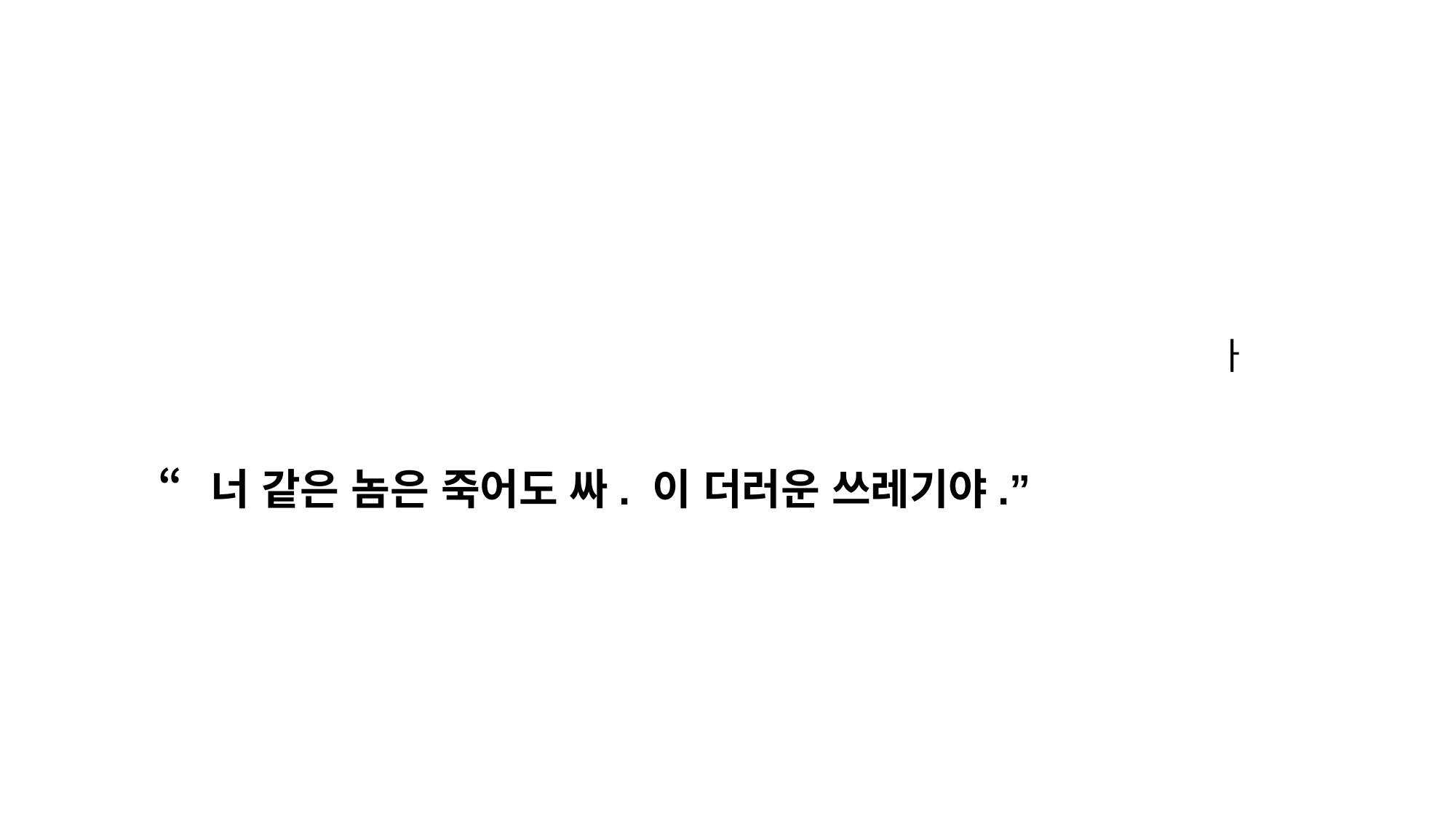

그렇다면 ‘하느님의 침례교’ 신자인가요, ‘주님의 침례교’         신자인가요?”
“하느님의 침례교 신자인데요.” “세상에. 저도 그런데. 그럼 당신은 원래 있던 하느님의 침례교 신자인가요 아니면 하느님의 침례교 개혁파 신자인가요?” “하느님의 침례교 개혁파 신자인데요.” “아우! 저도 그래요. 정말 반갑네요. 그럼 당신은 1879년 개혁을 주장했던 하느님의 침례교 개혁파 신자인가요 아니면 1915년에 개혁을 주장했던 하느님의 침례교 개혁파 신자인가요?” “1915년에 개혁을 주장했던 하느님의 침례교 개혁파 신자인데요.”
한 사람이 다리 난간 위에 서서 강을 향해 뛰어내려 자살하고자 하였다. 이를 본 사람이 달려가서 붙들면 자살을 만류하려 하였다. “도대체 왜 나를 막는 건가요?” “왜 죽으려 하십니까? 살아야 할 이유가 많을 텐데요.” “어떤 이유들이요?” “글쎄요, 당신은 종교가 있나요?” “있어요.” “다행이네요. 저도 종교가 있어요. 그럼 그리스도교 신자인가요 아니면 불교 신자인가요?” “그리스도교 신자요.” “그래요. 저두 그리스도인인데. 그럼   가톨릭인가요 개신교인가요?” “개신교요.” “아 그래요. 잘    되었네요. 저두 개신굔데. 그럼 감리교 신자인가요 침례교    신자인가요?” “침례교 신자요.” “아, 그러세요. 정말 잘 되었네요.
“너 같은 놈은 죽어도 싸. 이 더러운 쓰레기야.”